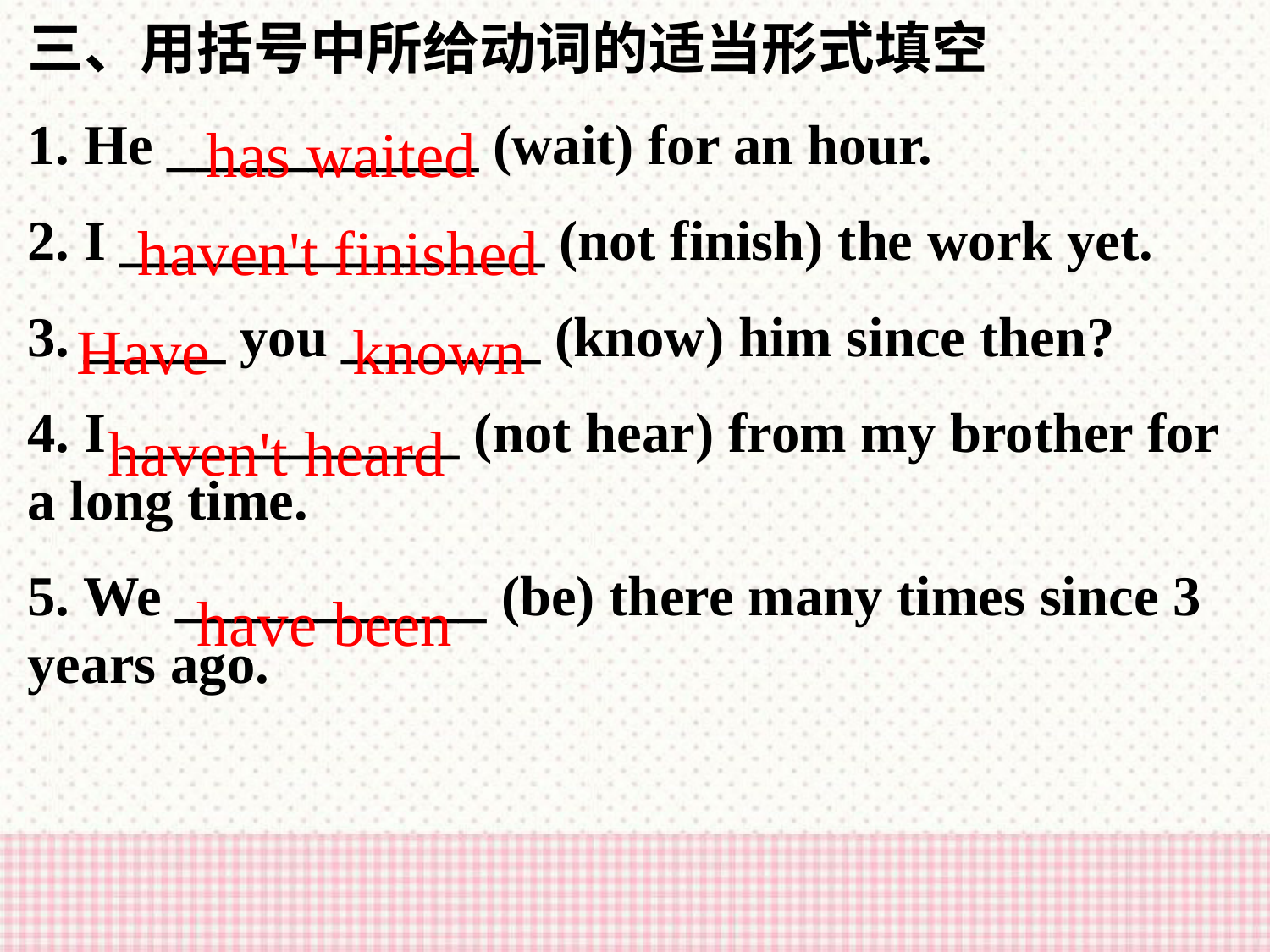

三、用括号中所给动词的适当形式填空
1. He ___________ (wait) for an hour.
2. I _______________ (not finish) the work yet.
3. _____ you _______ (know) him since then?
4. I ____________ (not hear) from my brother for a long time.
5. We ___________ (be) there many times since 3 years ago.
has waited

haven't finished

Have         known
haven't heard

have been